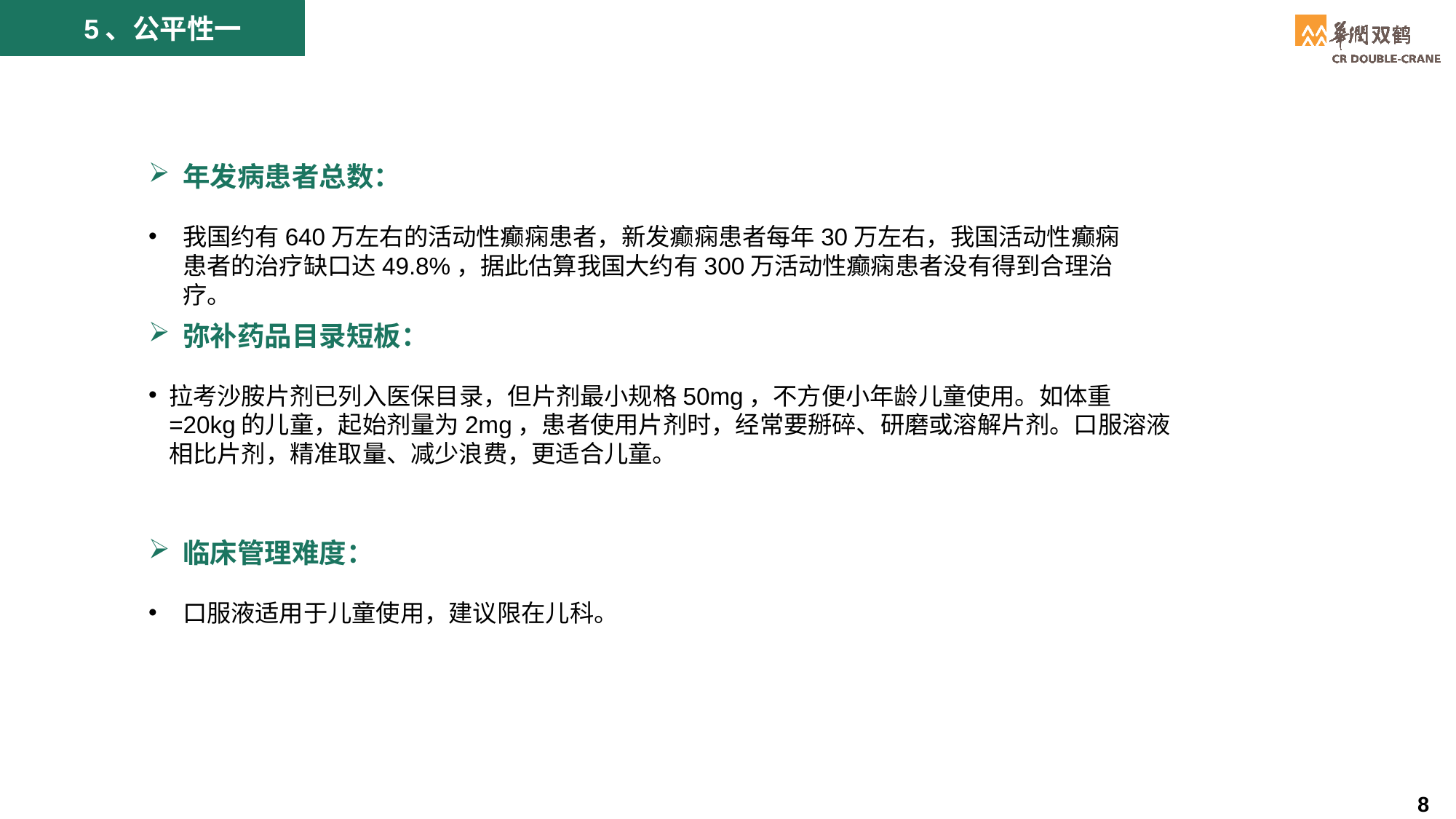

5、公平性一
年发病患者总数：

我国约有640万左右的活动性癫痫患者，新发癫痫患者每年30万左右，我国活动性癫痫患者的治疗缺口达49.8%，据此估算我国大约有300万活动性癫痫患者没有得到合理治疗。
弥补药品目录短板：

拉考沙胺片剂已列入医保目录，但片剂最小规格50mg，不方便小年龄儿童使用。如体重=20kg的儿童，起始剂量为2mg，患者使用片剂时，经常要掰碎、研磨或溶解片剂。口服溶液相比片剂，精准取量、减少浪费，更适合儿童。
临床管理难度：

口服液适用于儿童使用，建议限在儿科。